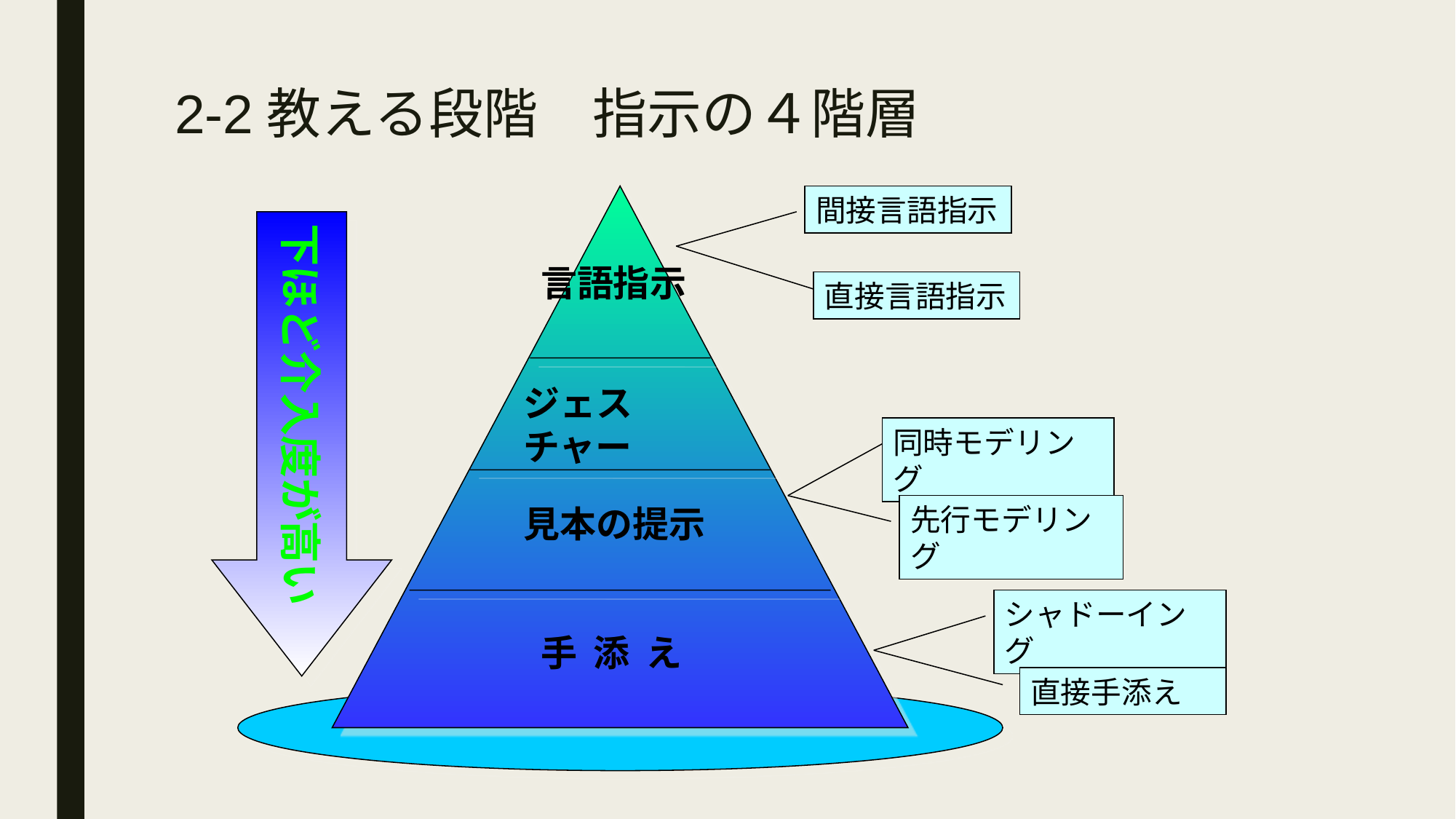

# 2-2教える段階　指示の４階層
間接言語指示

下ほど介入度が高い

言語指示
直接言語指示
ジェスチャー
同時モデリング

見本の提示

先行モデリング
シャドーイング

手  添  え

直接手添え